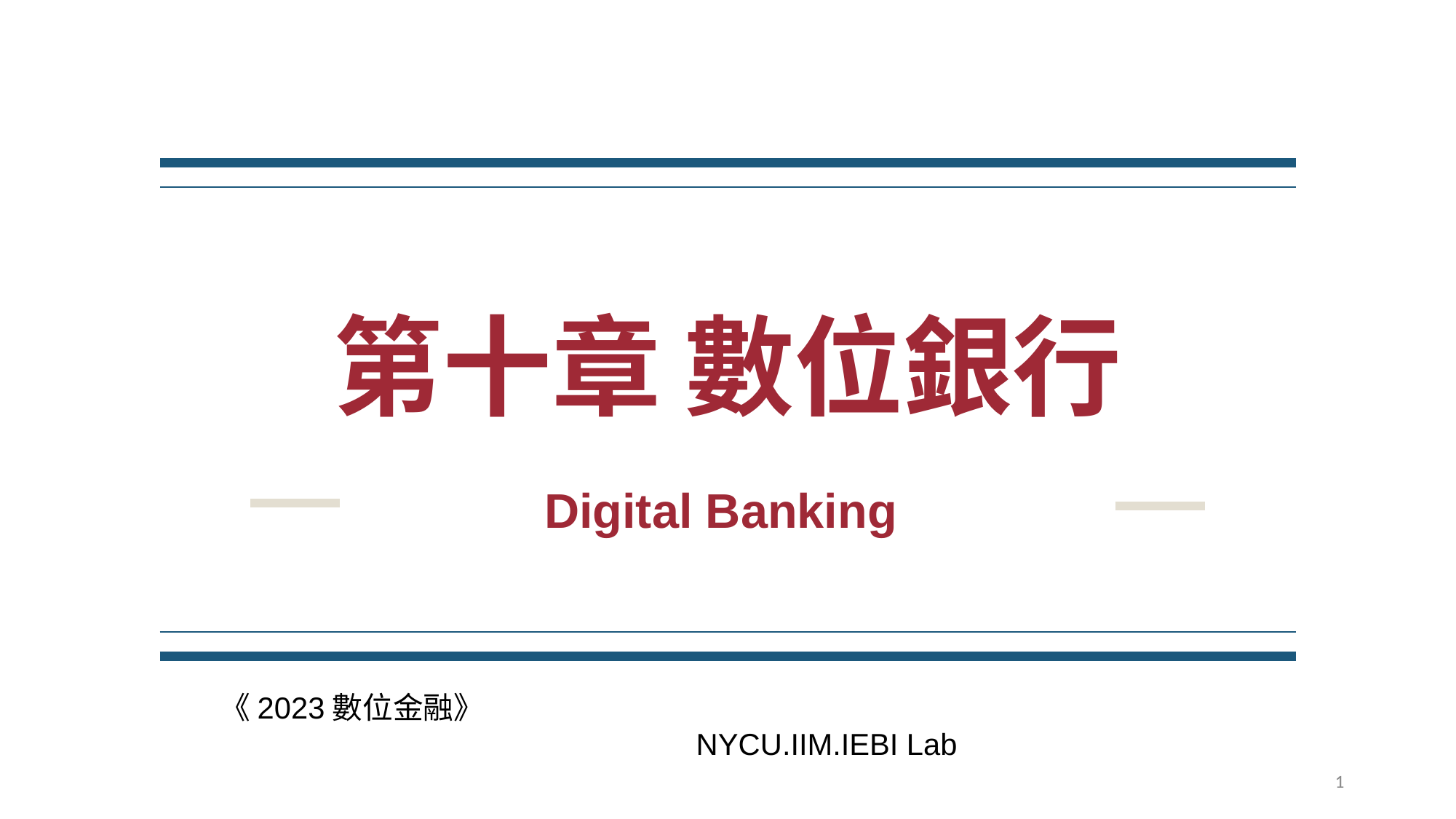

# 第十章 數位銀行
Digital Banking
《2023數位金融》                                                                                                                                             NYCU.IIM.IEBI Lab
1